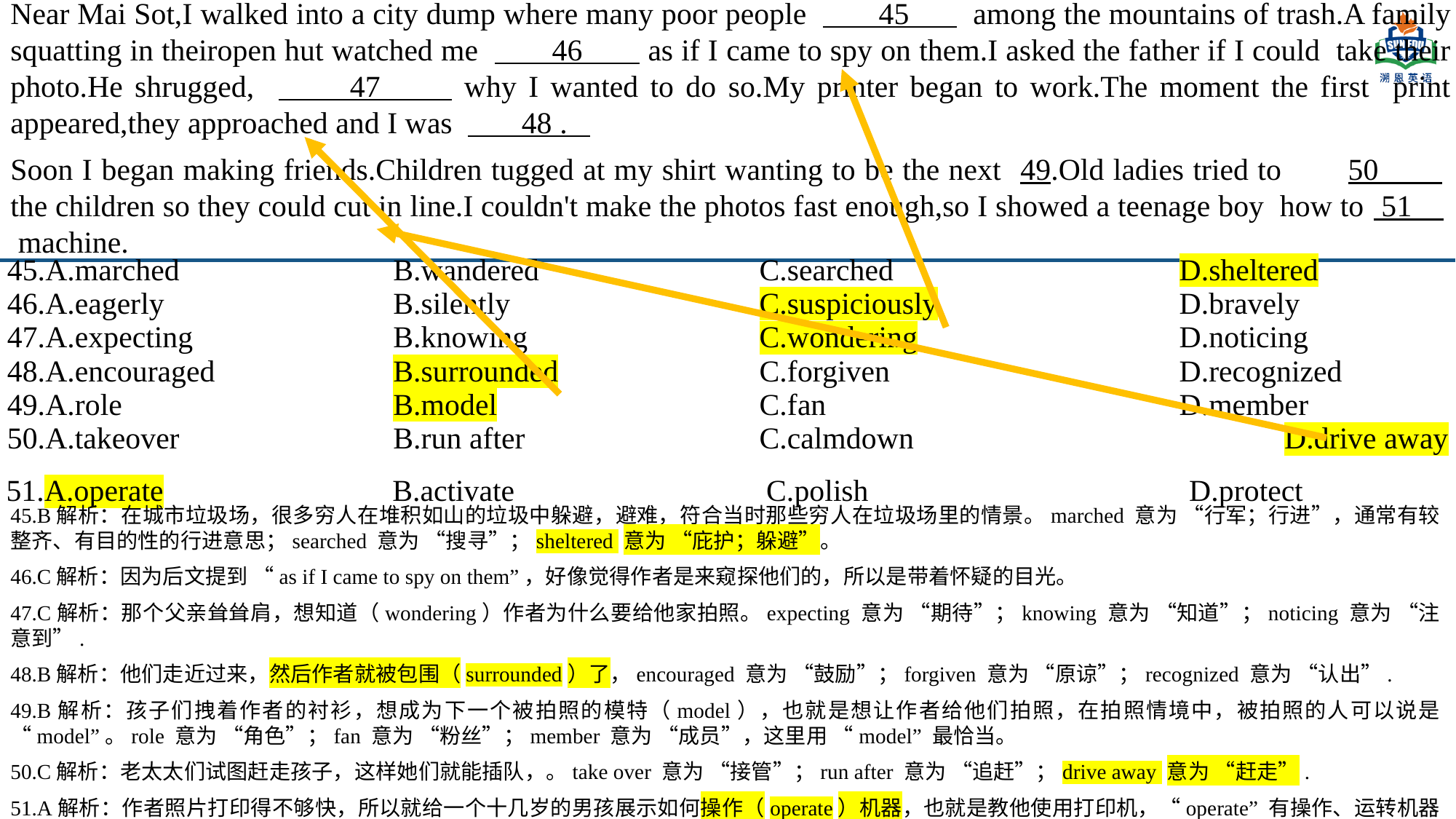

Near Mai Sot,I walked into a city dump where many poor people         45        among the mountains of trash.A family squatting in theiropen hut watched me         46        as if I came to spy on them.I asked the father if I could  take their photo.He shrugged,        47       why I wanted to do so.My printer began to work.The moment the first  print appeared,they approached and I was         48 .
Soon I began making friends.Children tugged at my shirt wanting to be the next  49.Old ladies tried to 	50         the children so they could cut in line.I couldn't make the photos fast enough,so I showed a teenage boy  how to  51       machine.
| 45.A.marched | B.wandered | C.searched | D.sheltered |
| --- | --- | --- | --- |
| 46.A.eagerly | B.silently | C.suspiciously | D.bravely |
| 47.A.expecting | B.knowing | C.wondering | D.noticing |
| 48.A.encouraged | B.surrounded | C.forgiven | D.recognized |
| 49.A.role | B.model | C.fan | D.member |
| 50.A.takeover | B.run after | C.calmdown | D.drive away |
51.A.operate                              B.activate                                 C.polish                                          D.protect
45.B解析：在城市垃圾场，很多穷人在堆积如山的垃圾中躲避，避难，符合当时那些穷人在垃圾场里的情景。marched 意为 “行军；行进”，通常有较整齐、有目的性的行进意思；searched 意为 “搜寻”；sheltered 意为 “庇护；躲避”。
46.C解析：因为后文提到 “as if I came to spy on them”，好像觉得作者是来窥探他们的，所以是带着怀疑的目光。
47.C解析：那个父亲耸耸肩，想知道（wondering）作者为什么要给他家拍照。expecting 意为 “期待”；knowing 意为 “知道”；noticing 意为 “注意到”.
48.B解析：他们走近过来，然后作者就被包围（surrounded）了，encouraged 意为 “鼓励”；forgiven 意为 “原谅”；recognized 意为 “认出”.
49.B解析：孩子们拽着作者的衬衫，想成为下一个被拍照的模特（model），也就是想让作者给他们拍照，在拍照情境中，被拍照的人可以说是 “model”。role 意为 “角色”；fan 意为 “粉丝”；member 意为 “成员”，这里用 “model” 最恰当。
50.C解析：老太太们试图赶走孩子，这样她们就能插队，。take over 意为 “接管”；run after 意为 “追赶”；drive away 意为 “赶走”.
51.A解析：作者照片打印得不够快，所以就给一个十几岁的男孩展示如何操作（operate）机器，也就是教他使用打印机，“operate” 有操作、运转机器设备的意思。activate 意为 “激活”；polish 意为 “擦亮；润色”；protect 意为 “保护”，不符合此处教使用打印机的语境。